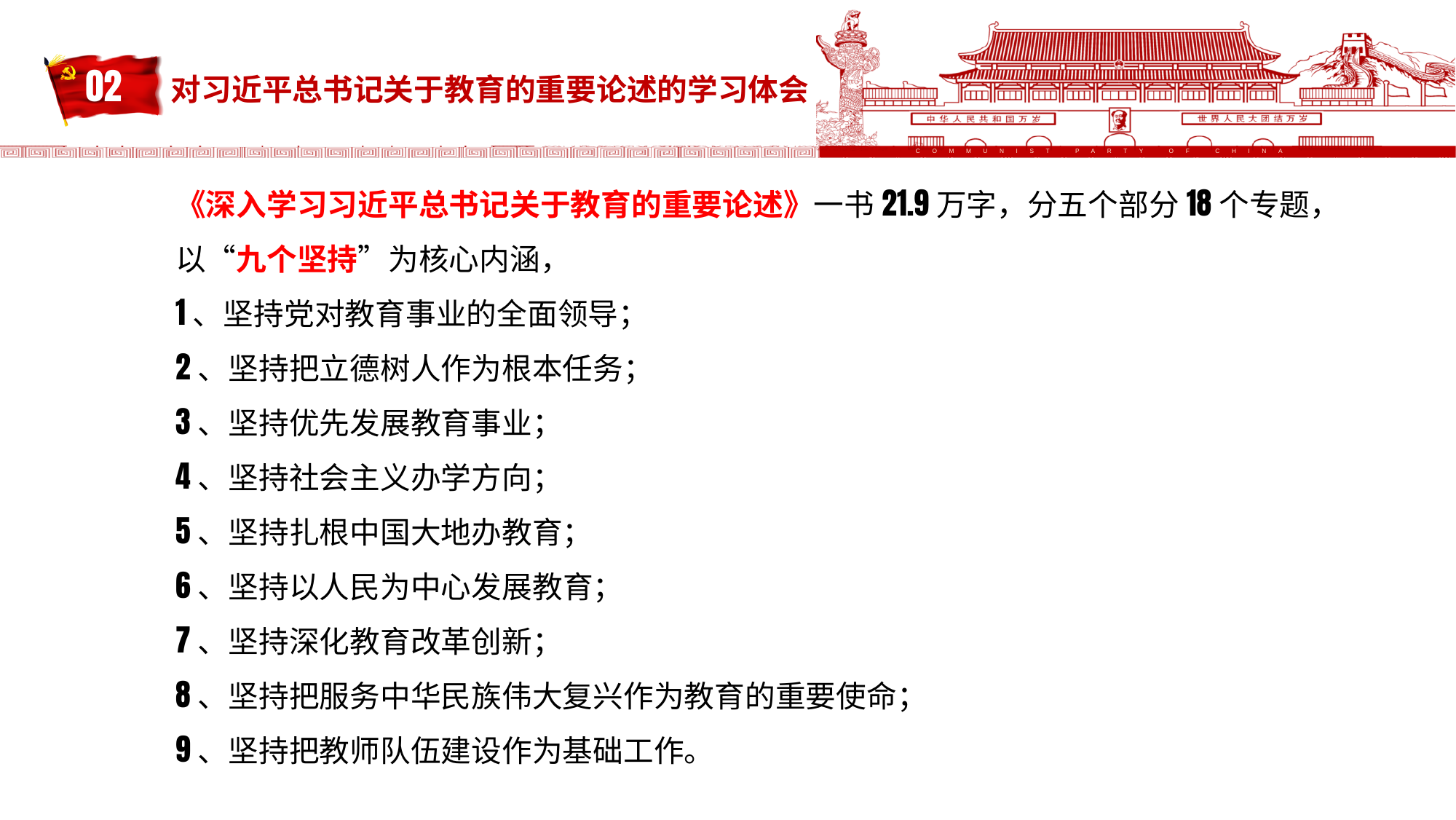

对习近平总书记关于教育的重要论述的学习体会
《深入学习习近平总书记关于教育的重要论述》一书21.9万字，分五个部分18个专题，以“九个坚持”为核心内涵，
1、坚持党对教育事业的全面领导；
2、坚持把立德树人作为根本任务；
3、坚持优先发展教育事业；
4、坚持社会主义办学方向；
5、坚持扎根中国大地办教育；
6、坚持以人民为中心发展教育；
7、坚持深化教育改革创新；
8、坚持把服务中华民族伟大复兴作为教育的重要使命；
9、坚持把教师队伍建设作为基础工作。